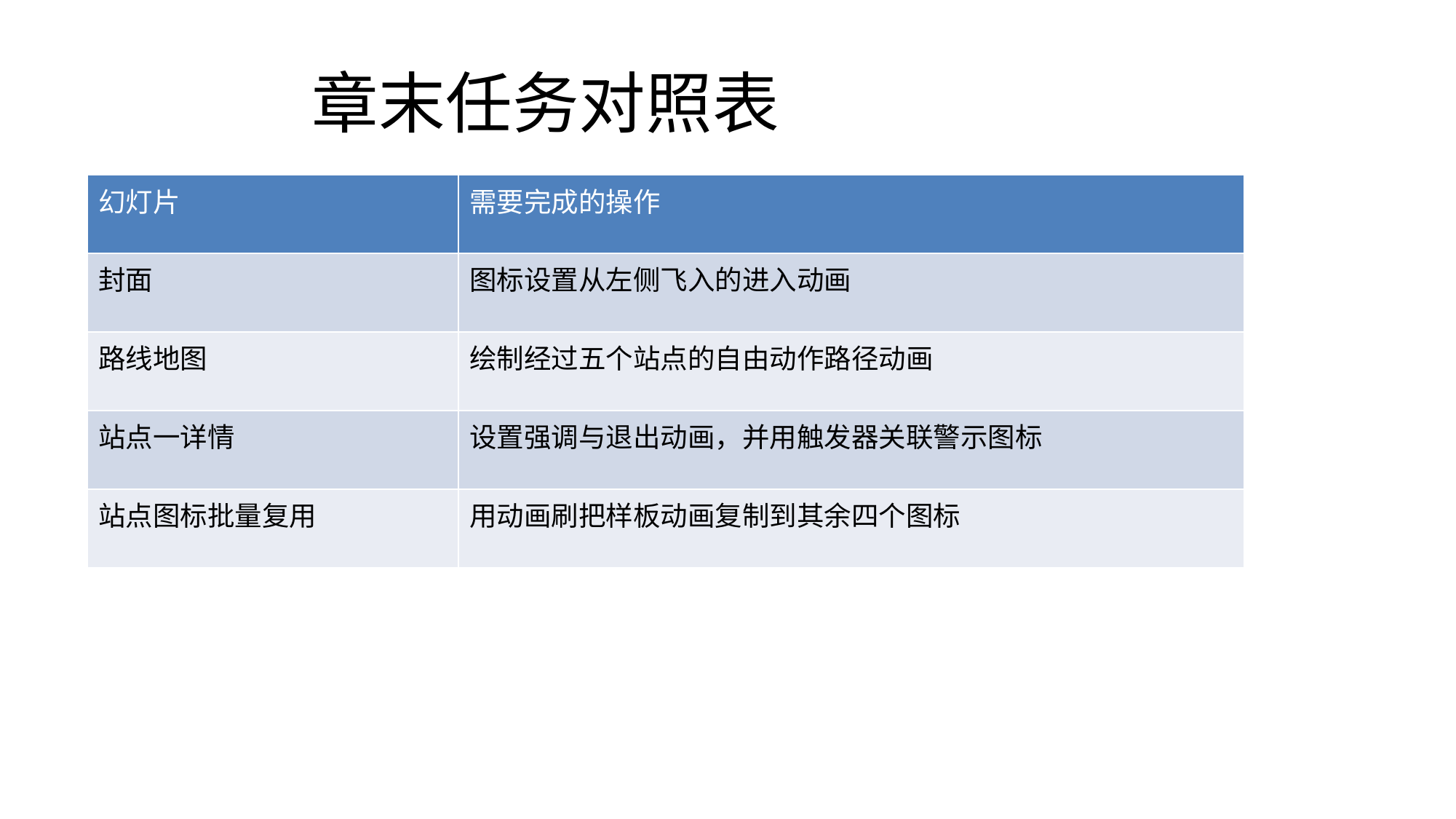

# 章末任务对照表
| 幻灯片 | 需要完成的操作 |
| --- | --- |
| 封面 | 图标设置从左侧飞入的进入动画 |
| 路线地图 | 绘制经过五个站点的自由动作路径动画 |
| 站点一详情 | 设置强调与退出动画，并用触发器关联警示图标 |
| 站点图标批量复用 | 用动画刷把样板动画复制到其余四个图标 |